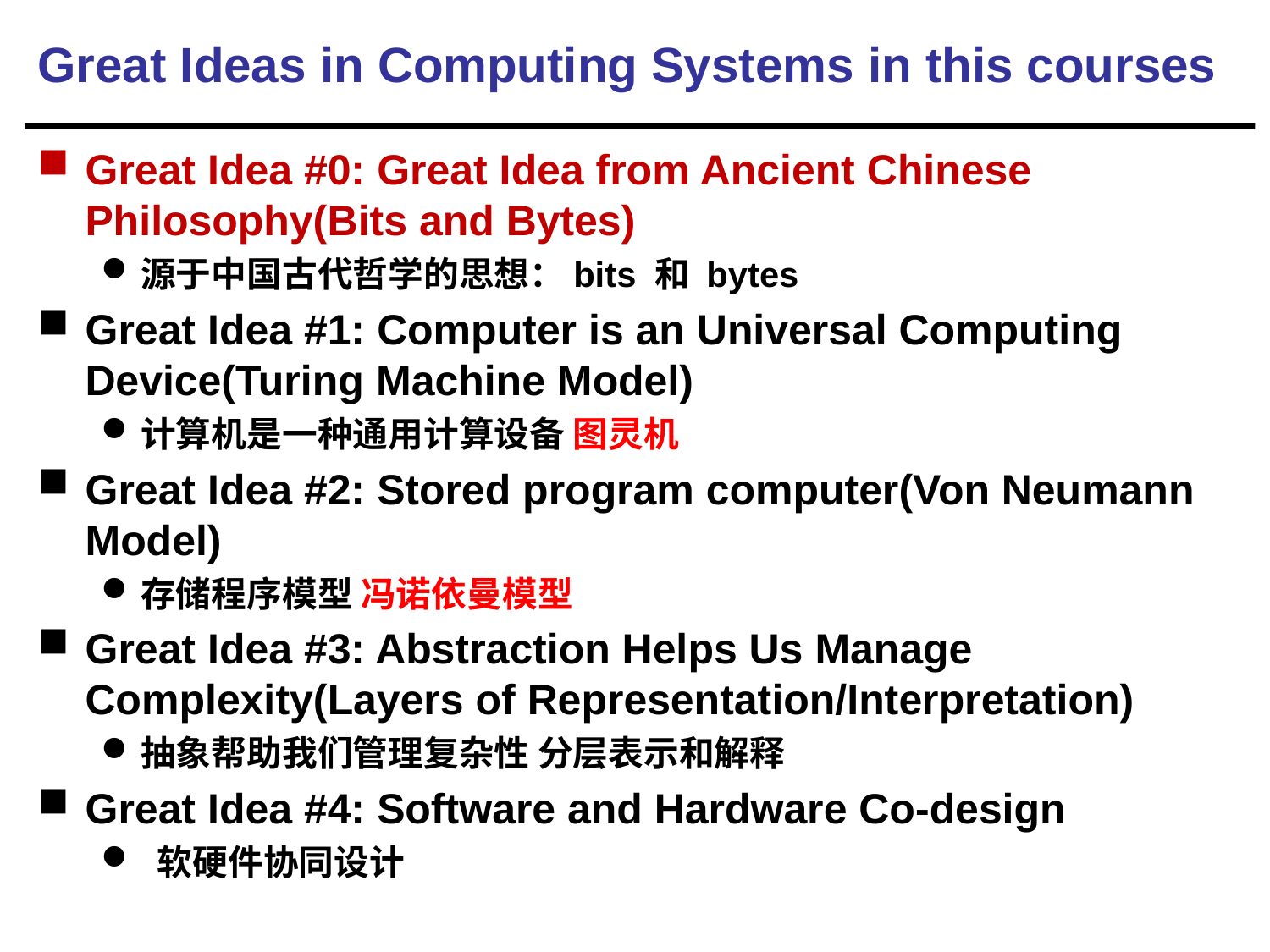

# Great Ideas in Computing Systems in this courses
Great Idea #0: Great Idea from Ancient Chinese Philosophy(Bits and Bytes)
源于中国古代哲学的思想：bits 和 bytes
Great Idea #1: Computer is an Universal Computing Device(Turing Machine Model)
计算机是一种通用计算设备 图灵机
Great Idea #2: Stored program computer(Von Neumann Model)
存储程序模型 冯诺依曼模型
Great Idea #3: Abstraction Helps Us Manage Complexity(Layers of Representation/Interpretation)
抽象帮助我们管理复杂性 分层表示和解释
Great Idea #4: Software and Hardware Co-design
 软硬件协同设计